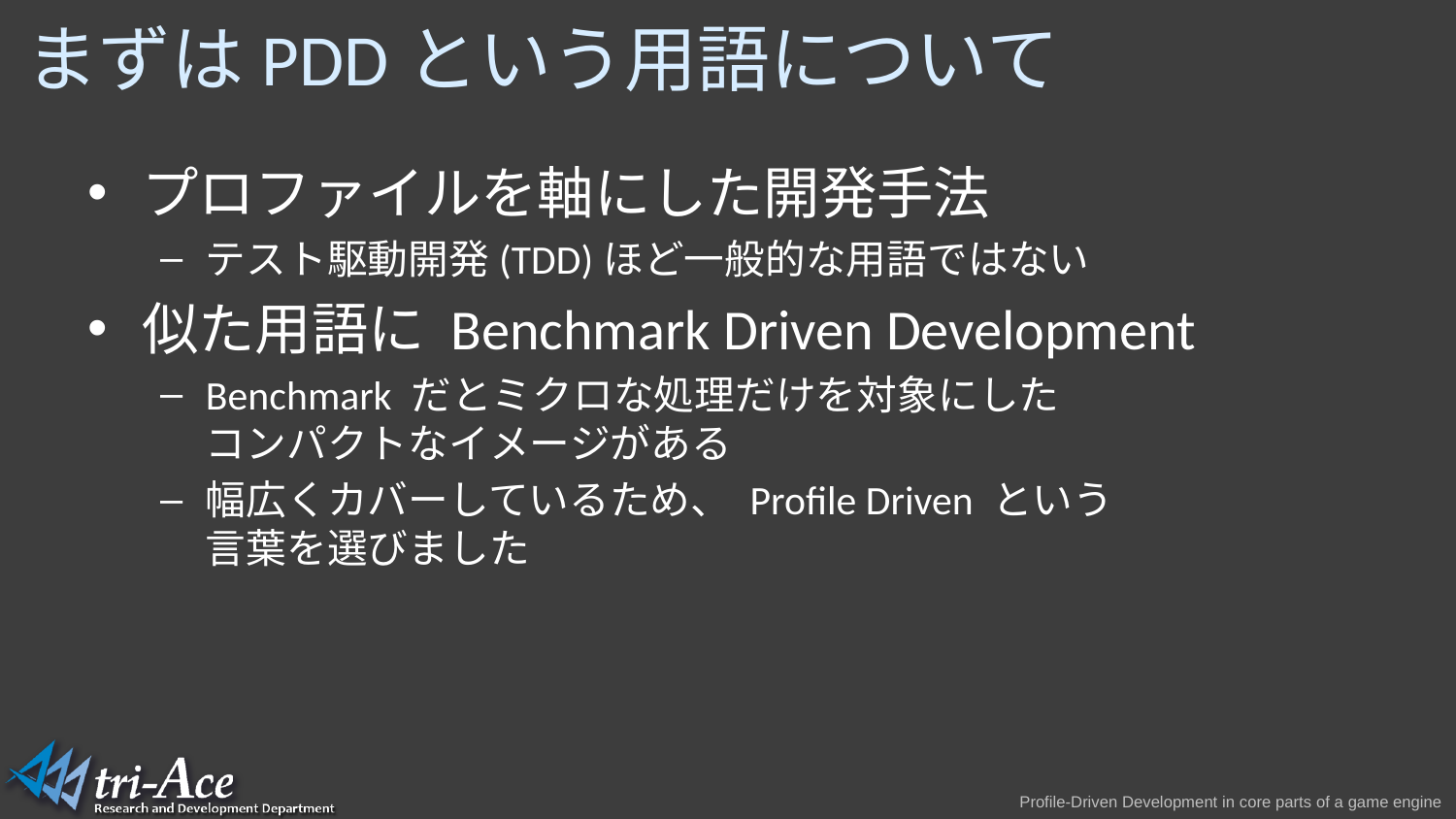

# まずはPDDという用語について
プロファイルを軸にした開発手法
テスト駆動開発(TDD)ほど一般的な用語ではない
似た用語に Benchmark Driven Development
Benchmark だとミクロな処理だけを対象にした
コンパクトなイメージがある
幅広くカバーしているため、 Profile Driven という
言葉を選びました